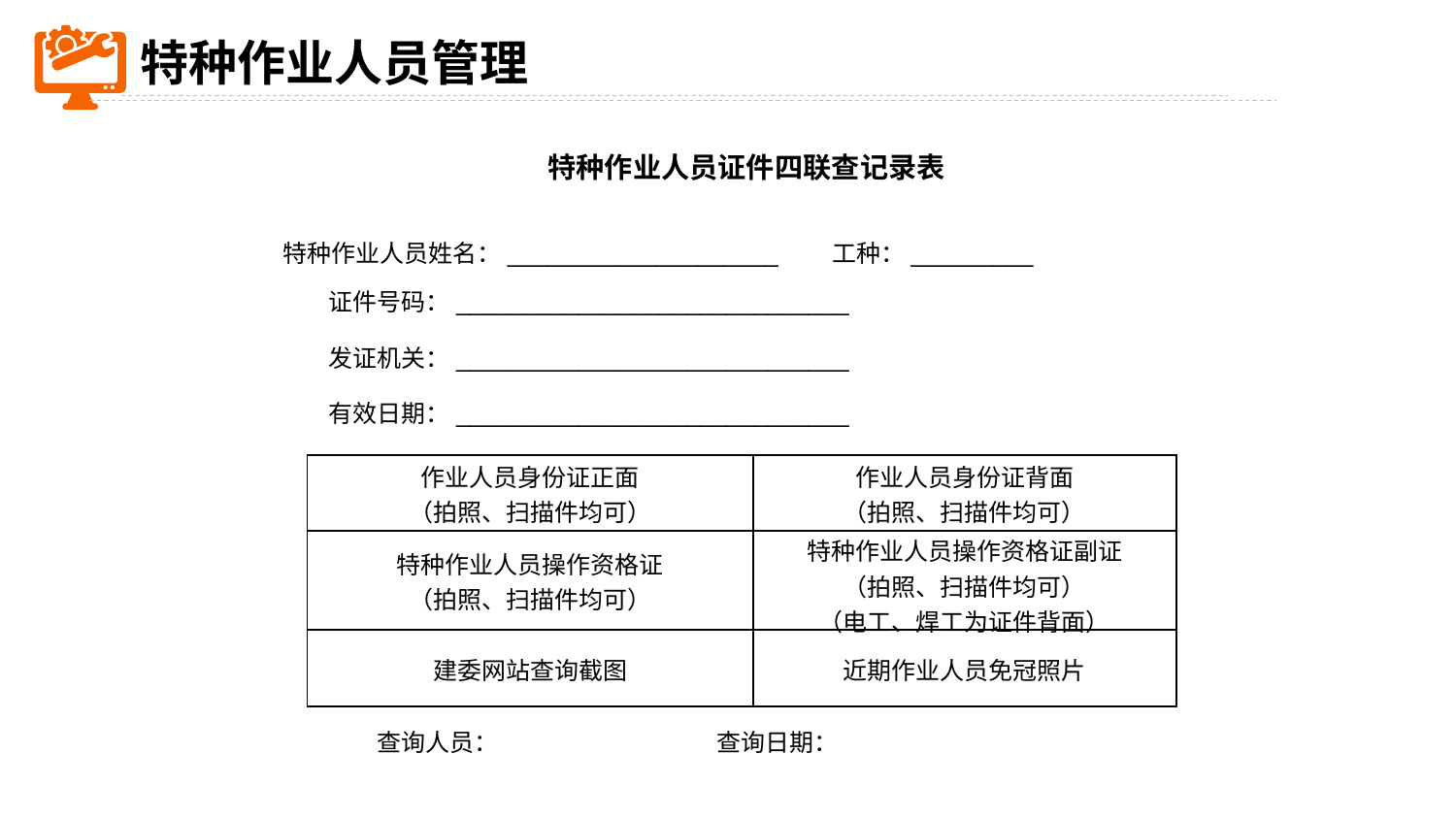

特种作业人员管理
特种作业人员证件四联查记录表
特种作业人员姓名：____________________       工种：_________
证件号码：_____________________________
发证机关：_____________________________
有效日期：_____________________________
| 作业人员身份证正面 （拍照、扫描件均可） | 作业人员身份证背面 （拍照、扫描件均可） |
| --- | --- |
| 特种作业人员操作资格证 （拍照、扫描件均可） | 特种作业人员操作资格证副证 （拍照、扫描件均可） （电工、焊工为证件背面） |
| 建委网站查询截图 | 近期作业人员免冠照片 |
查询人员：                                         查询日期：